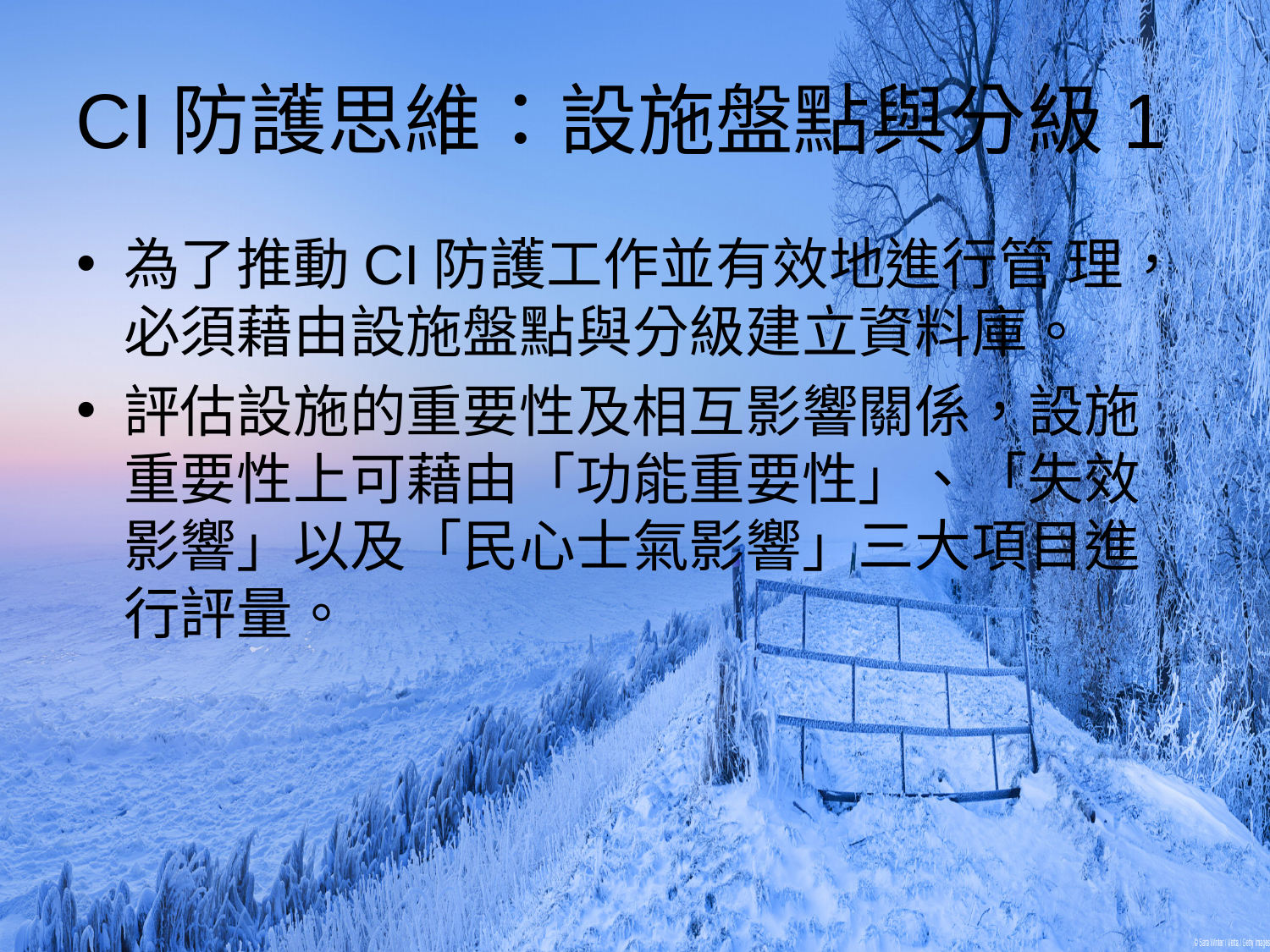

# CI防護思維：設施盤點與分級1
為了推動CI防護工作並有效地進行管 理，必須藉由設施盤點與分級建立資料庫。
評估設施的重要性及相互影響關係，設施重要性上可藉由「功能重要性」、「失效影響」以及「民心士氣影響」三大項目進行評量。